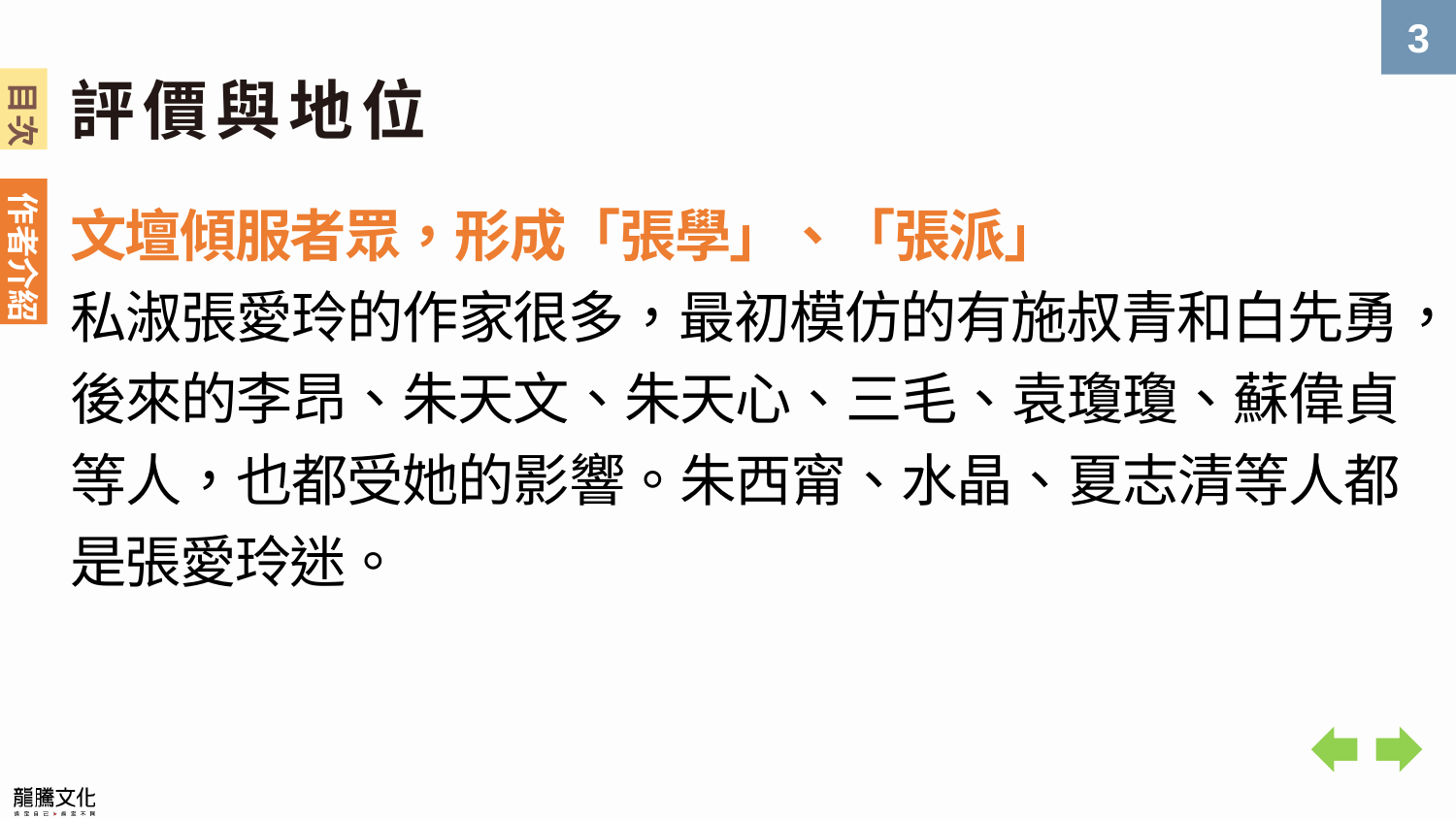

評價與地位
目次
文壇傾服者眾，形成「張學」、「張派」
私淑張愛玲的作家很多，最初模仿的有施叔青和白先勇，後來的李昂、朱天文、朱天心、三毛、袁瓊瓊、蘇偉貞等人，也都受她的影響。朱西甯、水晶、夏志清等人都是張愛玲迷。